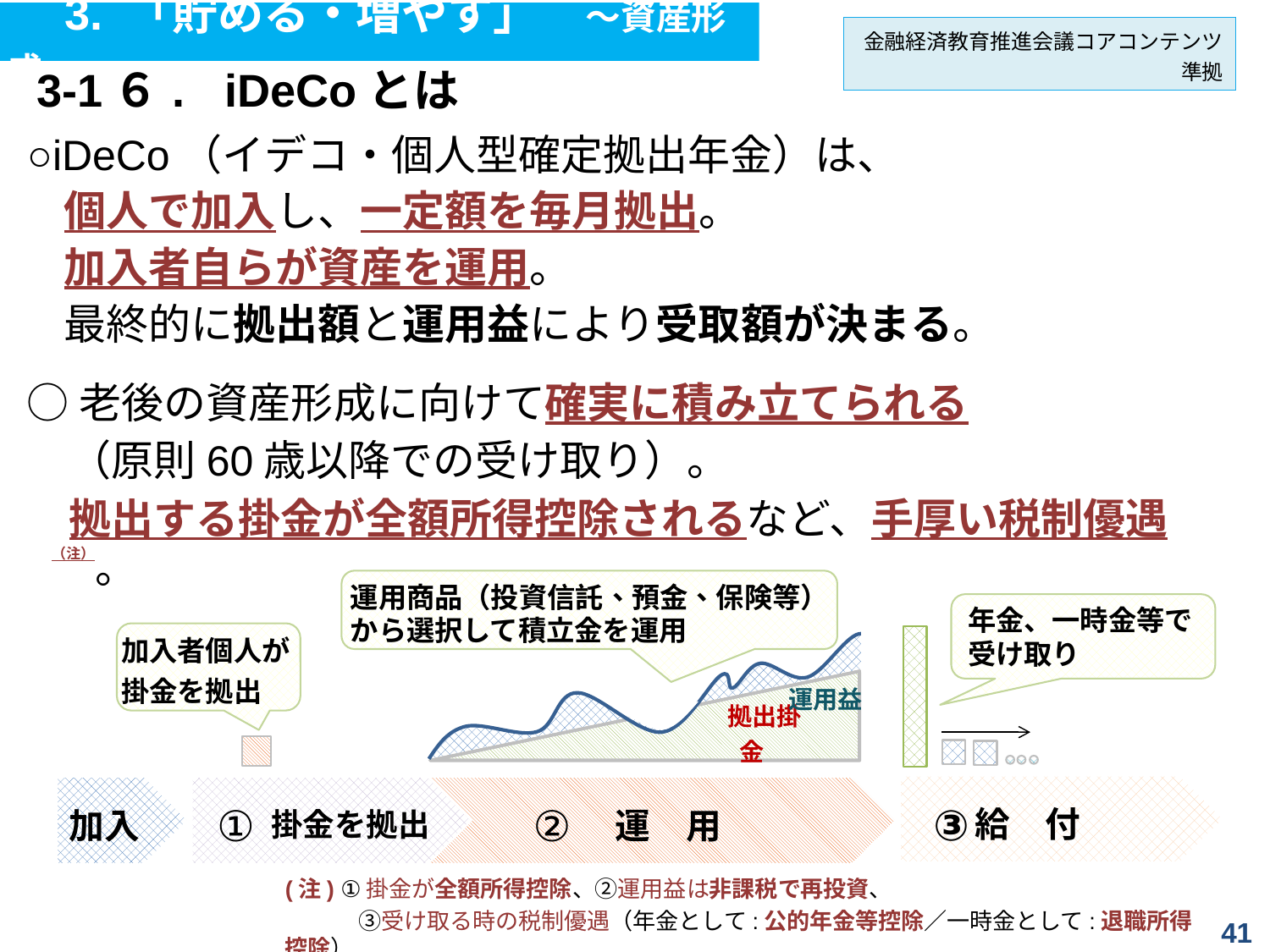

3. 「貯める・増やす」　～資産形成
金融経済教育推進会議コアコンテンツ準拠
| 3-1６. | iDeCoとは |
| --- | --- |
○iDeCo（イデコ・個人型確定拠出年金）は、
個人で加入し、一定額を毎月拠出。
加入者自らが資産を運用。
最終的に拠出額と運用益により受取額が決まる。

○老後の資産形成に向けて確実に積み立てられる
　（原則60歳以降での受け取り）。
　拠出する掛金が全額所得控除されるなど、手厚い税制優遇（注）。
　拠出掛金
運用商品（投資信託、預金、保険等）から選択して積立金を運用
年金、一時金等で受け取り
加入者個人が
掛金を拠出

　　　　　　　　　　　　　 運用益

   　 給　付
 　　 掛金を拠出
   　　　　　運　用
加入
③
①
②
(注) ①掛金が全額所得控除、②運用益は非課税で再投資、
　　　 ③受け取る時の税制優遇（年金として:公的年金等控除／一時金として:退職所得控除）